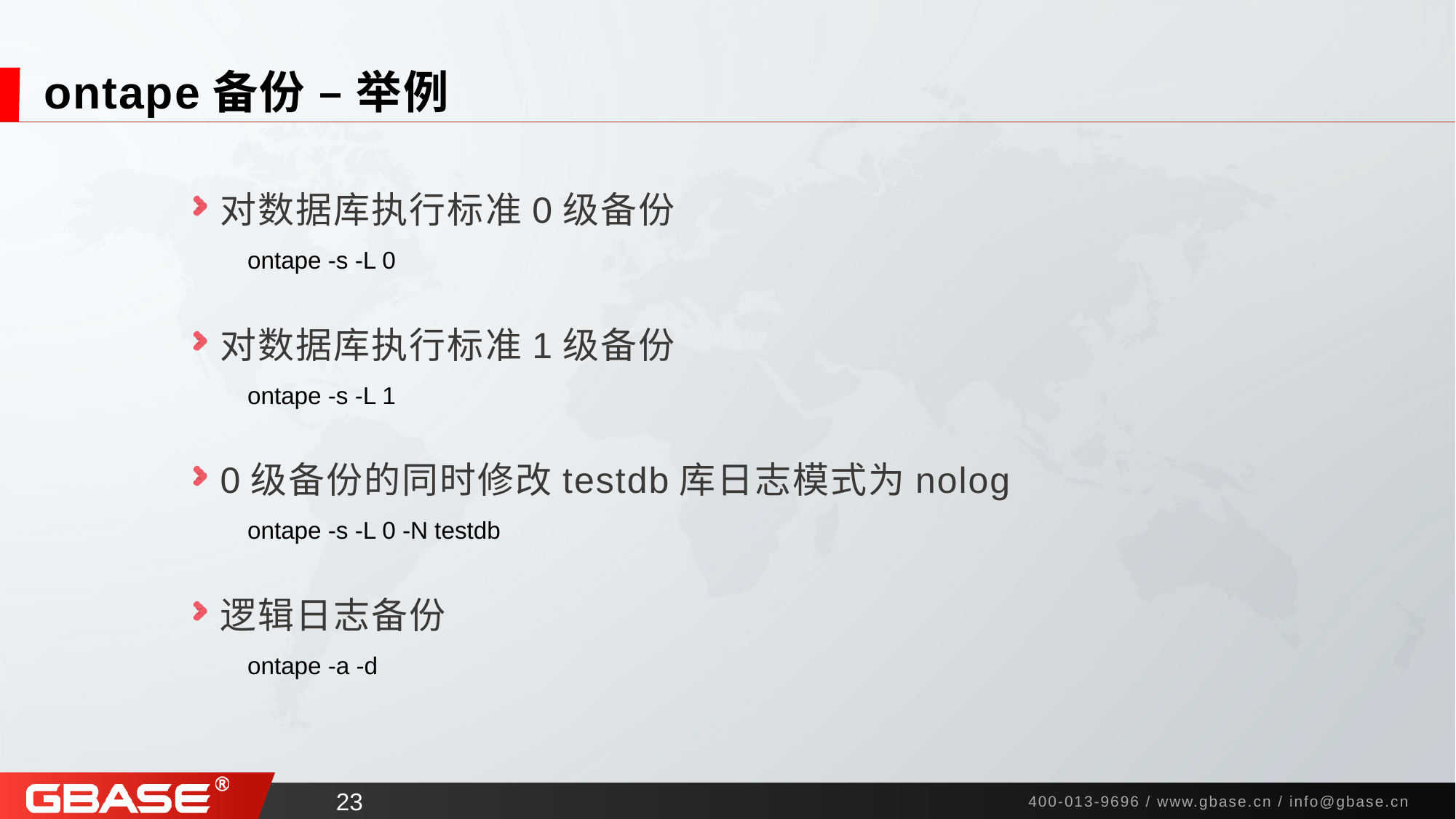

# ontape备份 – 举例
对数据库执行标准0级备份
ontape -s -L 0

对数据库执行标准1级备份
ontape -s -L 1

0级备份的同时修改testdb库日志模式为nolog
ontape -s -L 0 -N testdb

逻辑日志备份
ontape -a -d